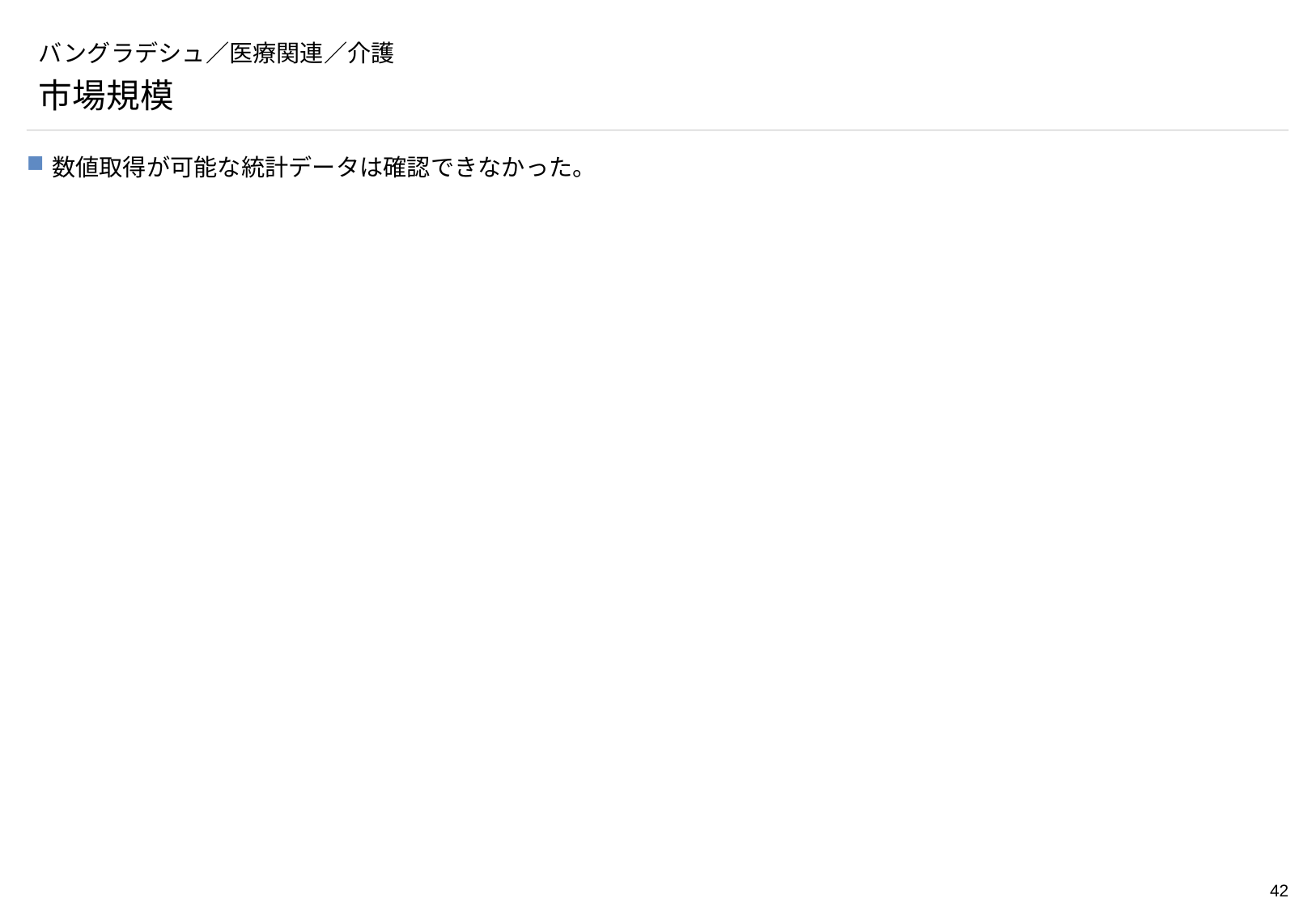

# バングラデシュ／医療関連／介護
市場規模
数値取得が可能な統計データは確認できなかった。